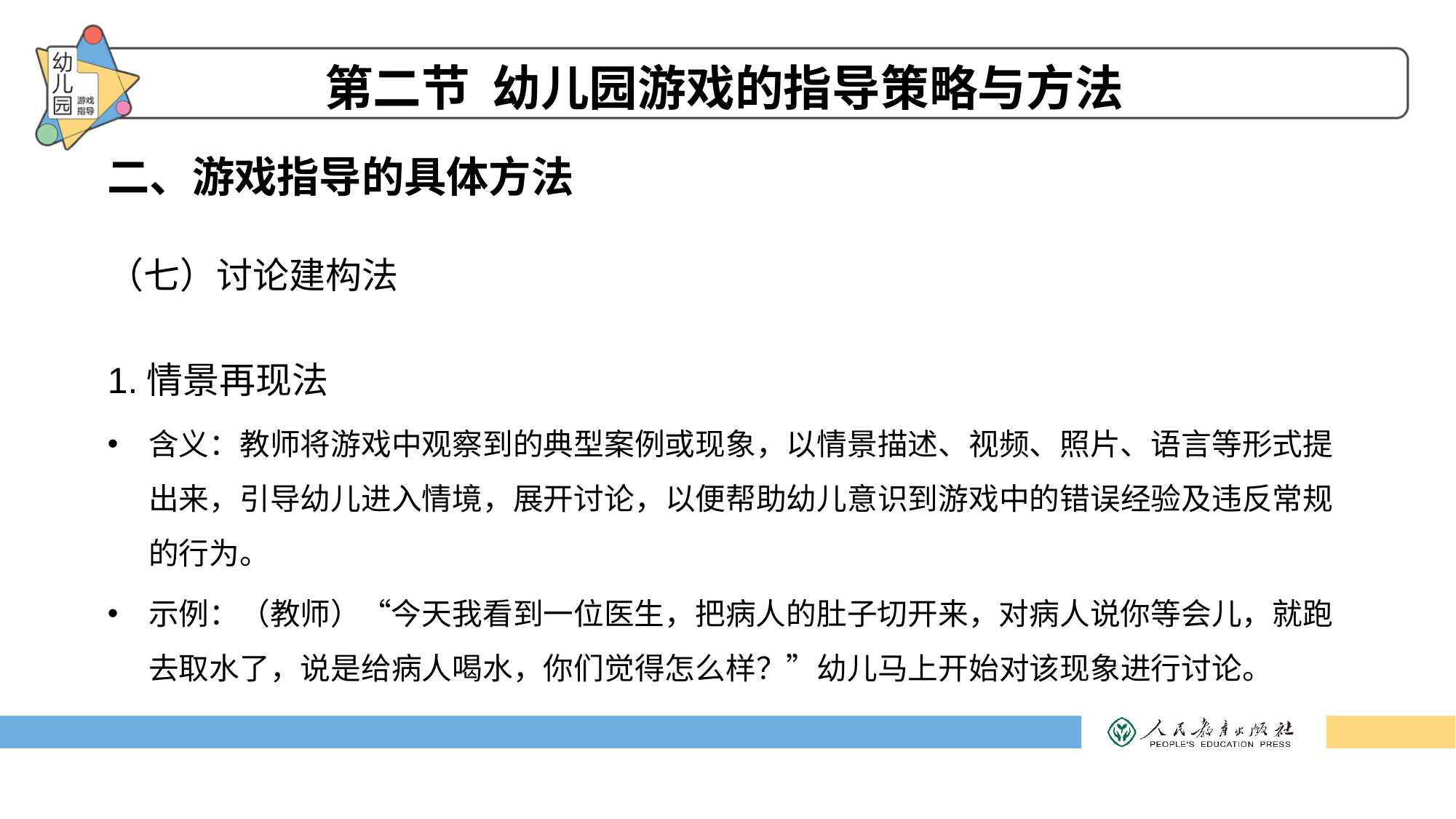

第二节  幼儿园游戏的指导策略与方法
二、游戏指导的具体方法

（七）讨论建构法
1.情景再现法
含义：教师将游戏中观察到的典型案例或现象，以情景描述、视频、照片、语言等形式提出来，引导幼儿进入情境，展开讨论，以便帮助幼儿意识到游戏中的错误经验及违反常规的行为。
示例：（教师）“今天我看到一位医生，把病人的肚子切开来，对病人说你等会儿，就跑去取水了，说是给病人喝水，你们觉得怎么样？”幼儿马上开始对该现象进行讨论。